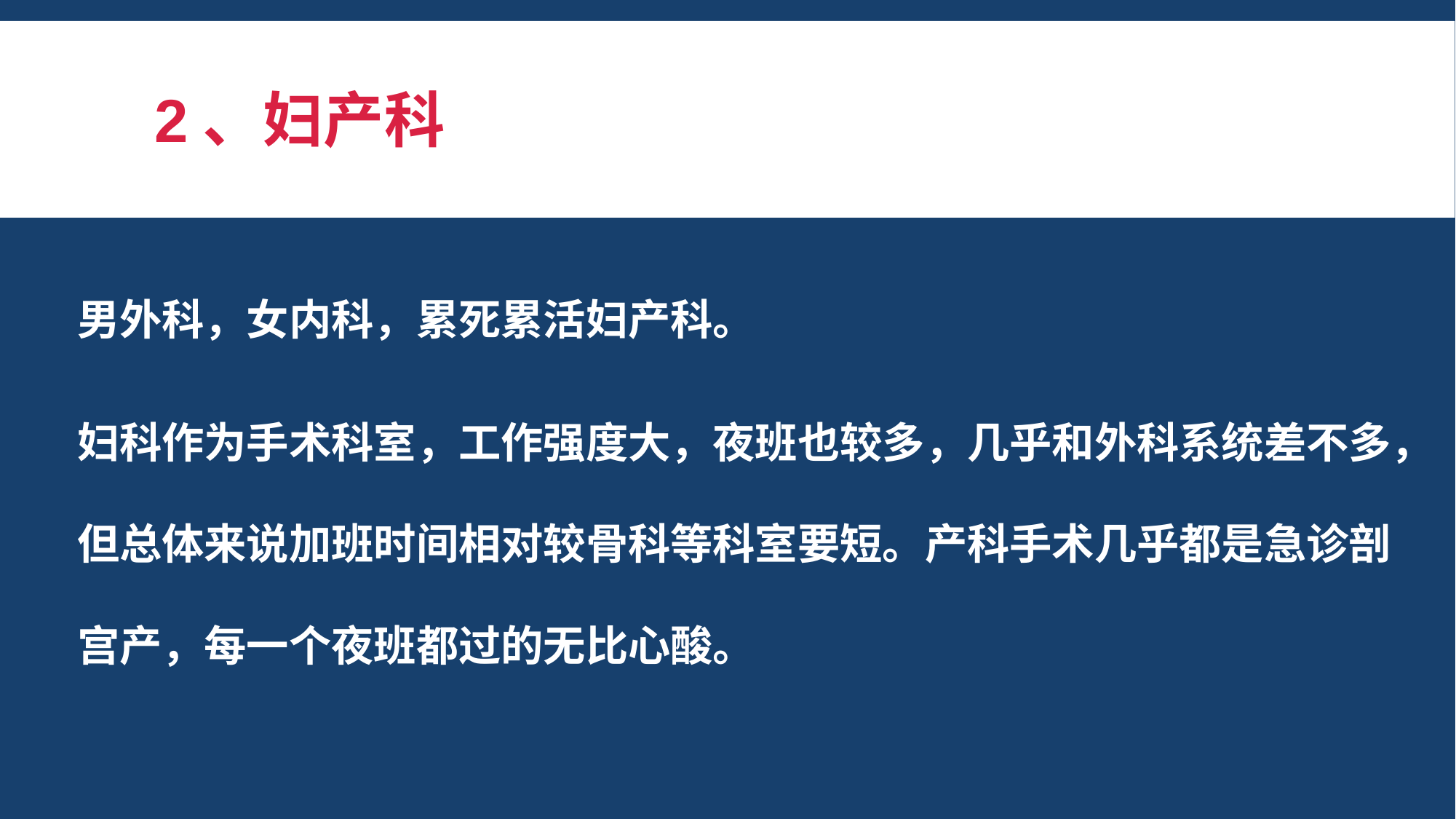

# 2、妇产科
男外科，女内科，累死累活妇产科。
妇科作为手术科室，工作强度大，夜班也较多，几乎和外科系统差不多，但总体来说加班时间相对较骨科等科室要短。产科手术几乎都是急诊剖宫产，每一个夜班都过的无比心酸。